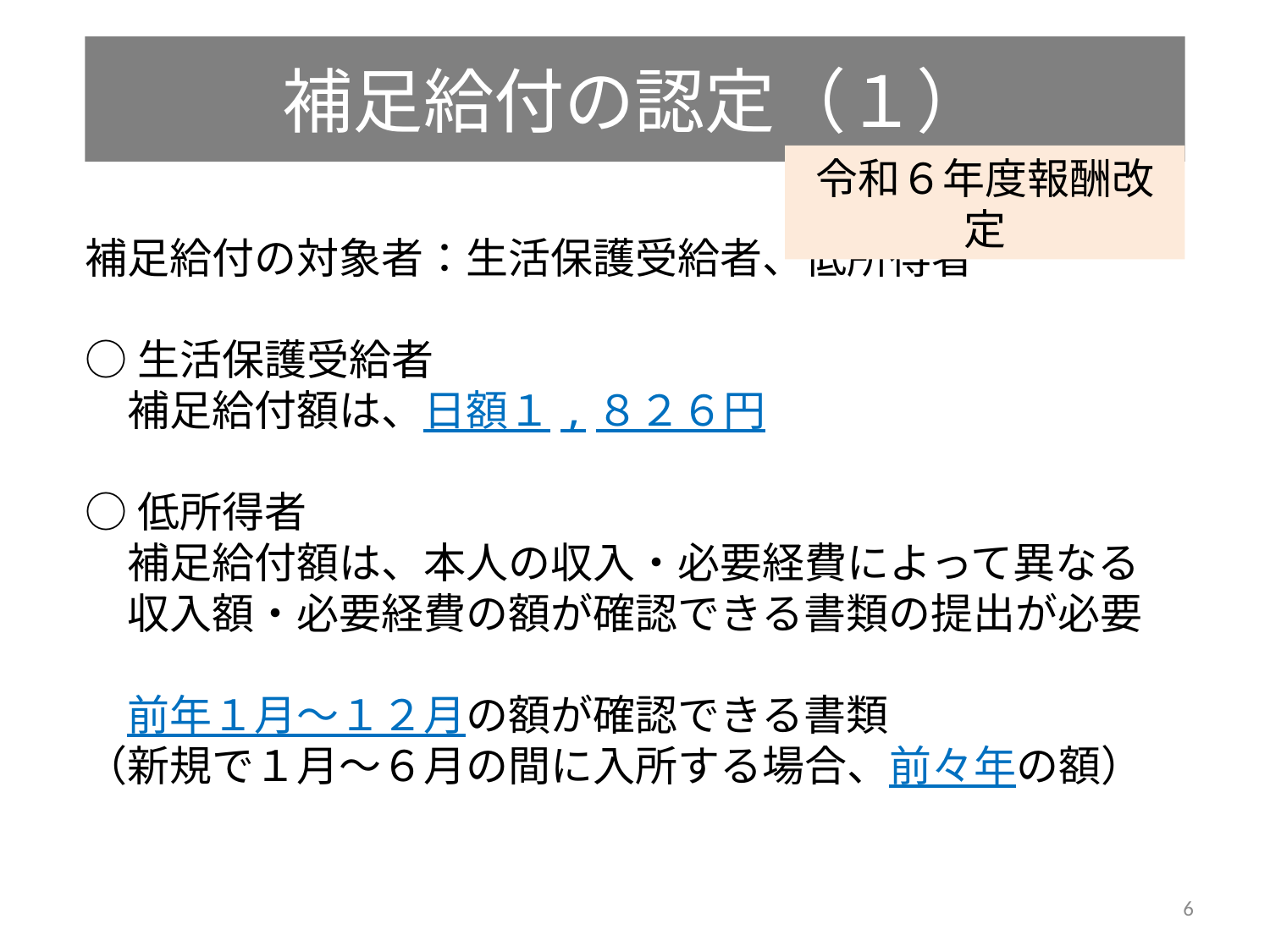

# 補足給付の認定（１）
令和６年度報酬改定
補足給付の対象者：生活保護受給者、低所得者

○生活保護受給者
　補足給付額は、日額１,８２６円

○低所得者
　補足給付額は、本人の収入・必要経費によって異なる
　収入額・必要経費の額が確認できる書類の提出が必要

　前年１月～１２月の額が確認できる書類
（新規で１月～６月の間に入所する場合、前々年の額）

6